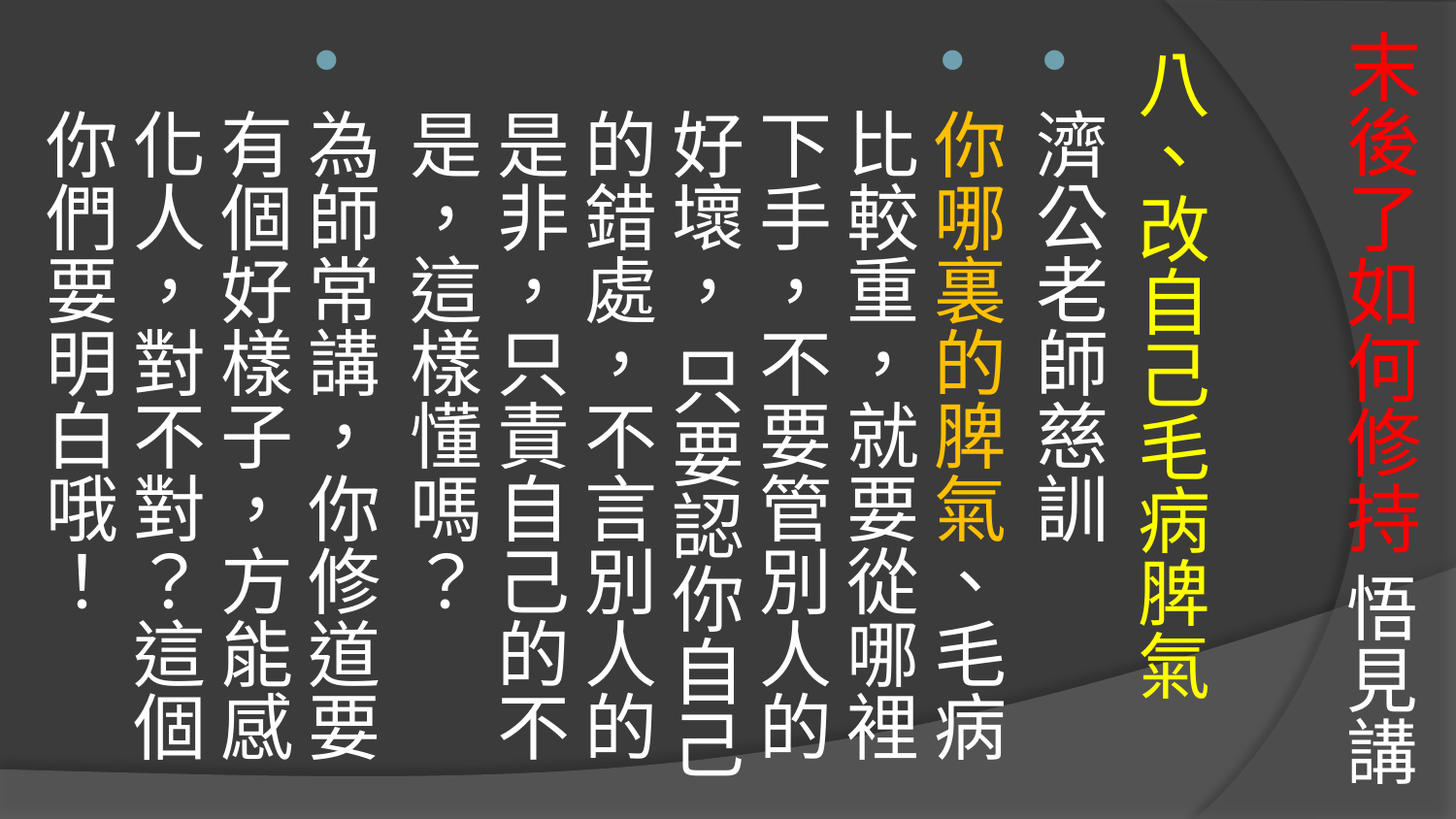

# 末後了如何修持 悟見講
八、改自己毛病脾氣
濟公老師慈訓
你哪裏的脾氣、毛病比較重，就要從哪裡下手，不要管別人的好壞， 只要認你自己的錯處，不言別人的是非，只責自己的不是，這樣懂嗎？
為師常講，你修道要有個好樣子，方能感化人，對不對？這個你們要明白哦！